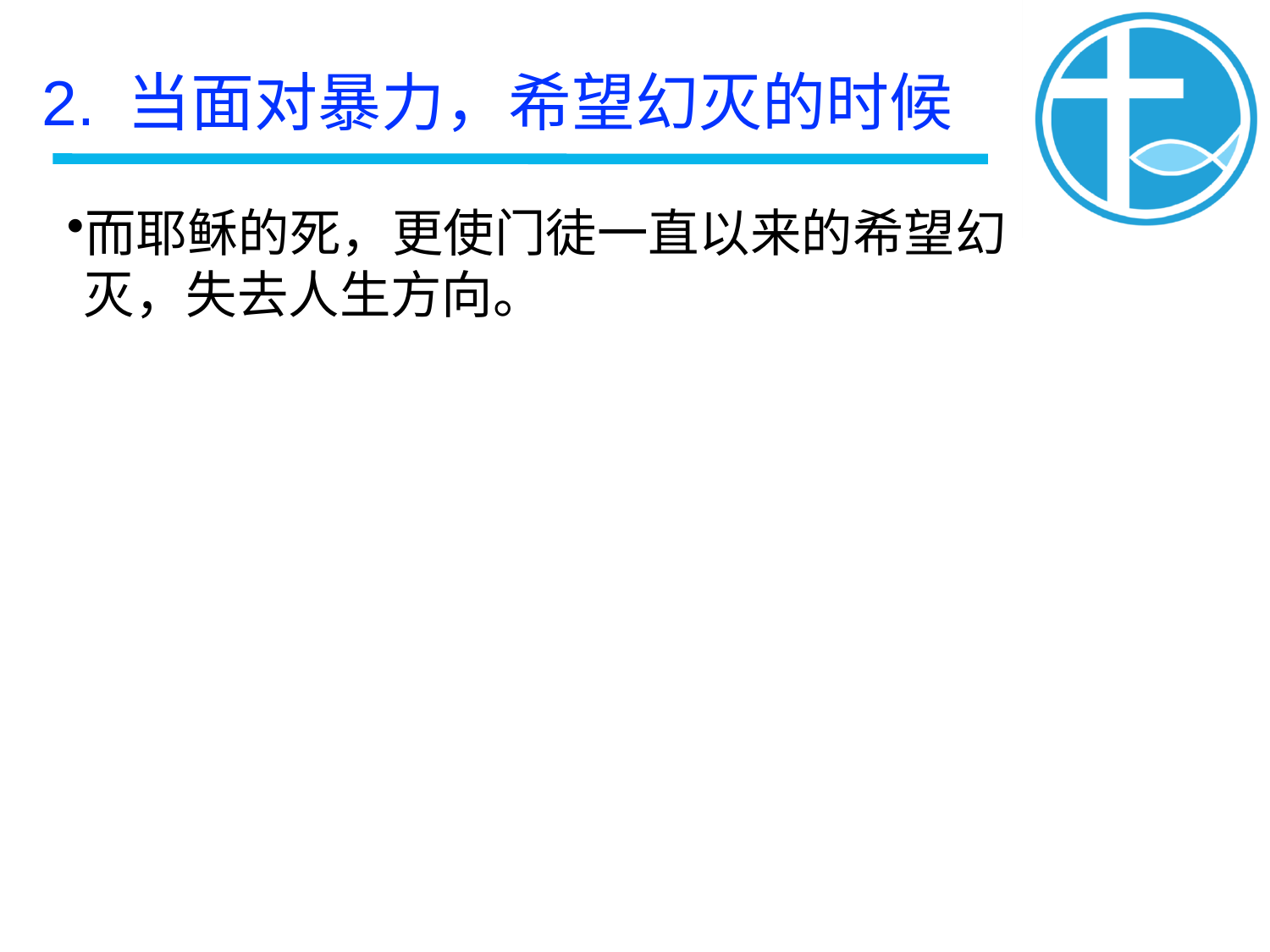

2. 当面对暴力，希望幻灭的时候
而耶稣的死，更使门徒一直以来的希望幻灭，失去人生方向。